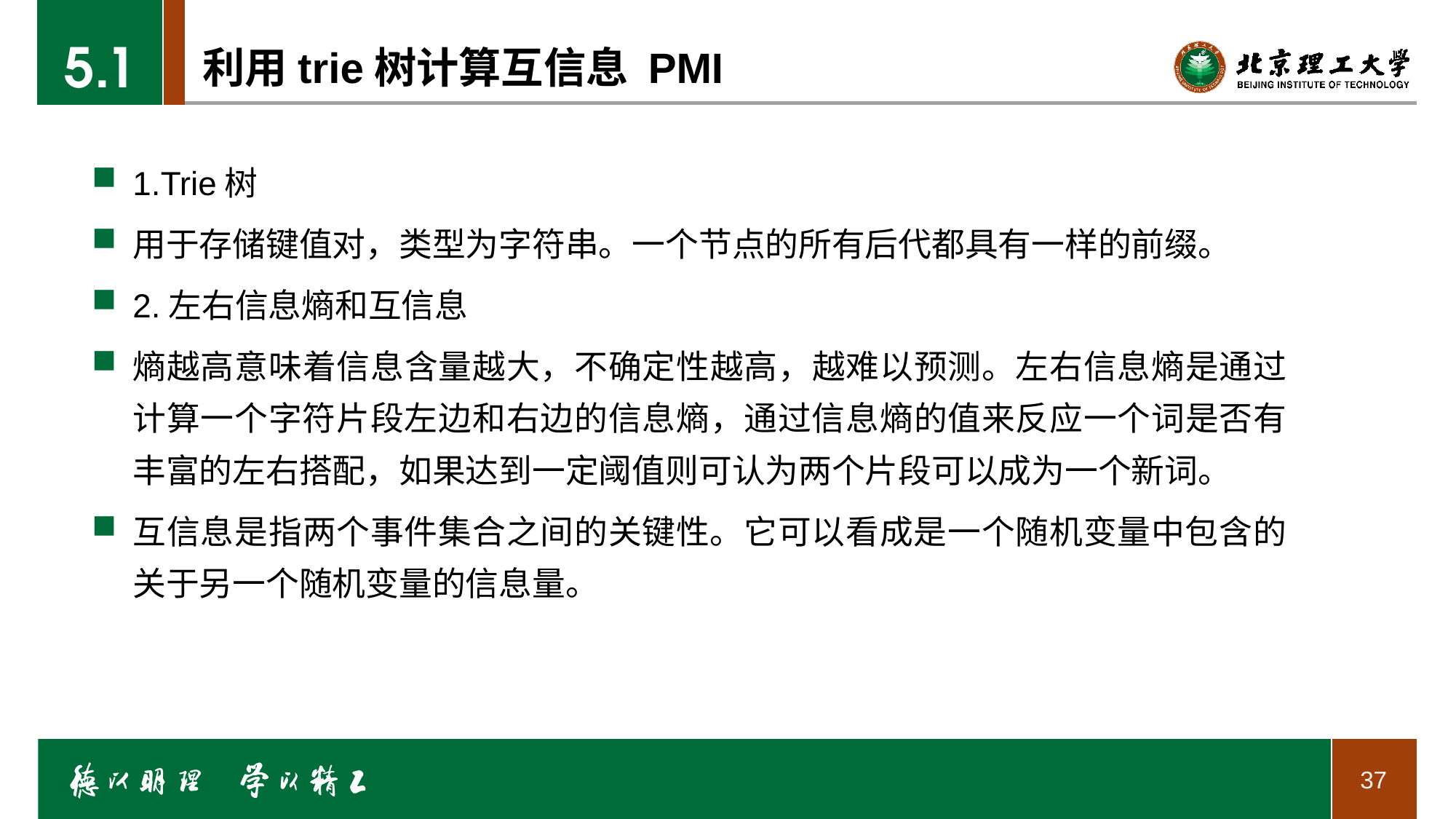

5.1
# 利用trie树计算互信息 PMI

1.Trie树
用于存储键值对，类型为字符串。一个节点的所有后代都具有一样的前缀。
2.左右信息熵和互信息
熵越高意味着信息含量越大，不确定性越高，越难以预测。左右信息熵是通过计算一个字符片段左边和右边的信息熵，通过信息熵的值来反应一个词是否有丰富的左右搭配，如果达到一定阈值则可认为两个片段可以成为一个新词。
互信息是指两个事件集合之间的关键性。它可以看成是一个随机变量中包含的关于另一个随机变量的信息量。